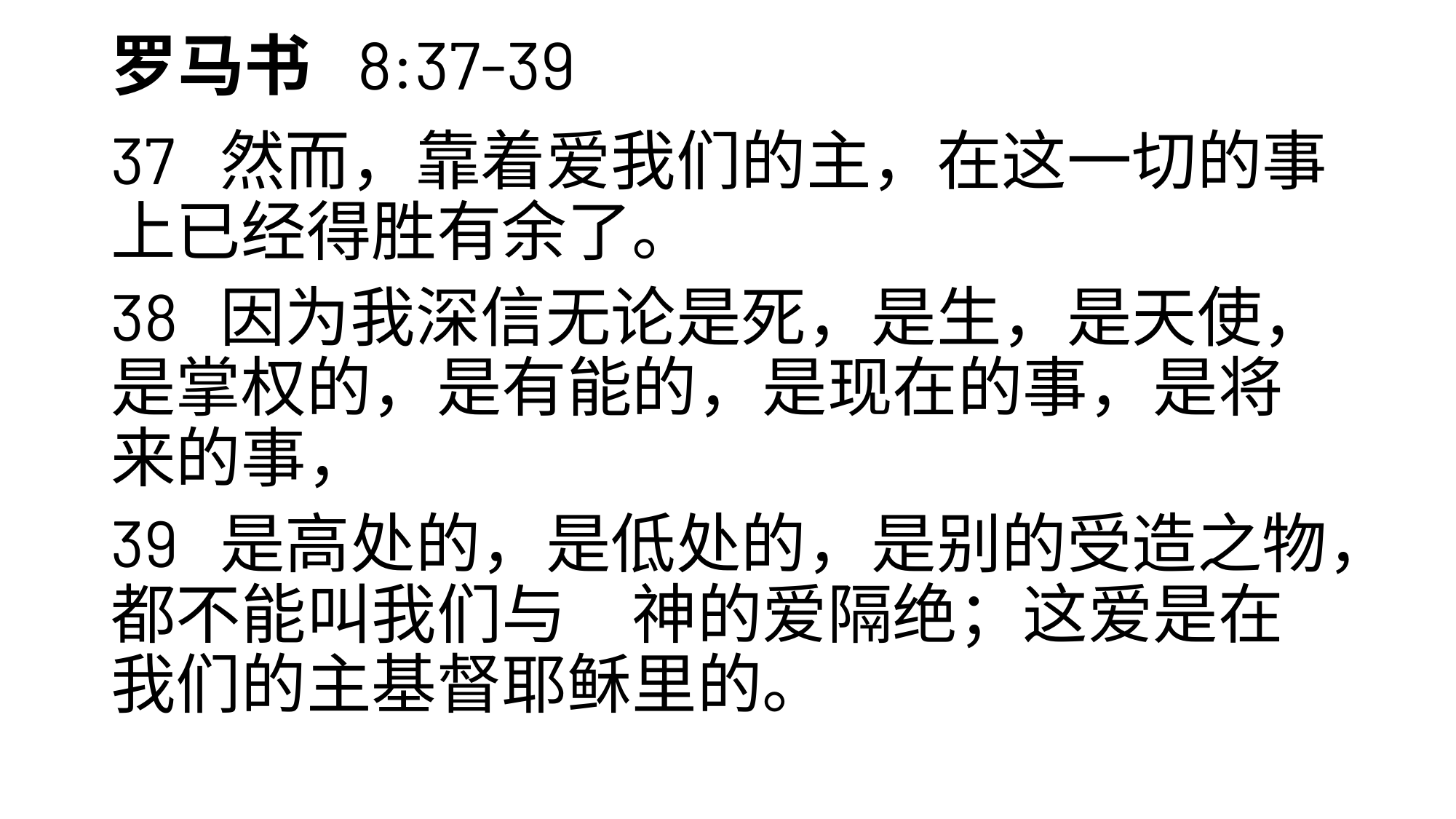

# 罗马书  8:37-39
37	然而，靠着爱我们的主，在这一切的事上已经得胜有余了。
38	因为我深信无论是死，是生，是天使，是掌权的，是有能的，是现在的事，是将来的事，
39 	是高处的，是低处的，是别的受造之物，都不能叫我们与　神的爱隔绝；这爱是在我们的主基督耶稣里的。